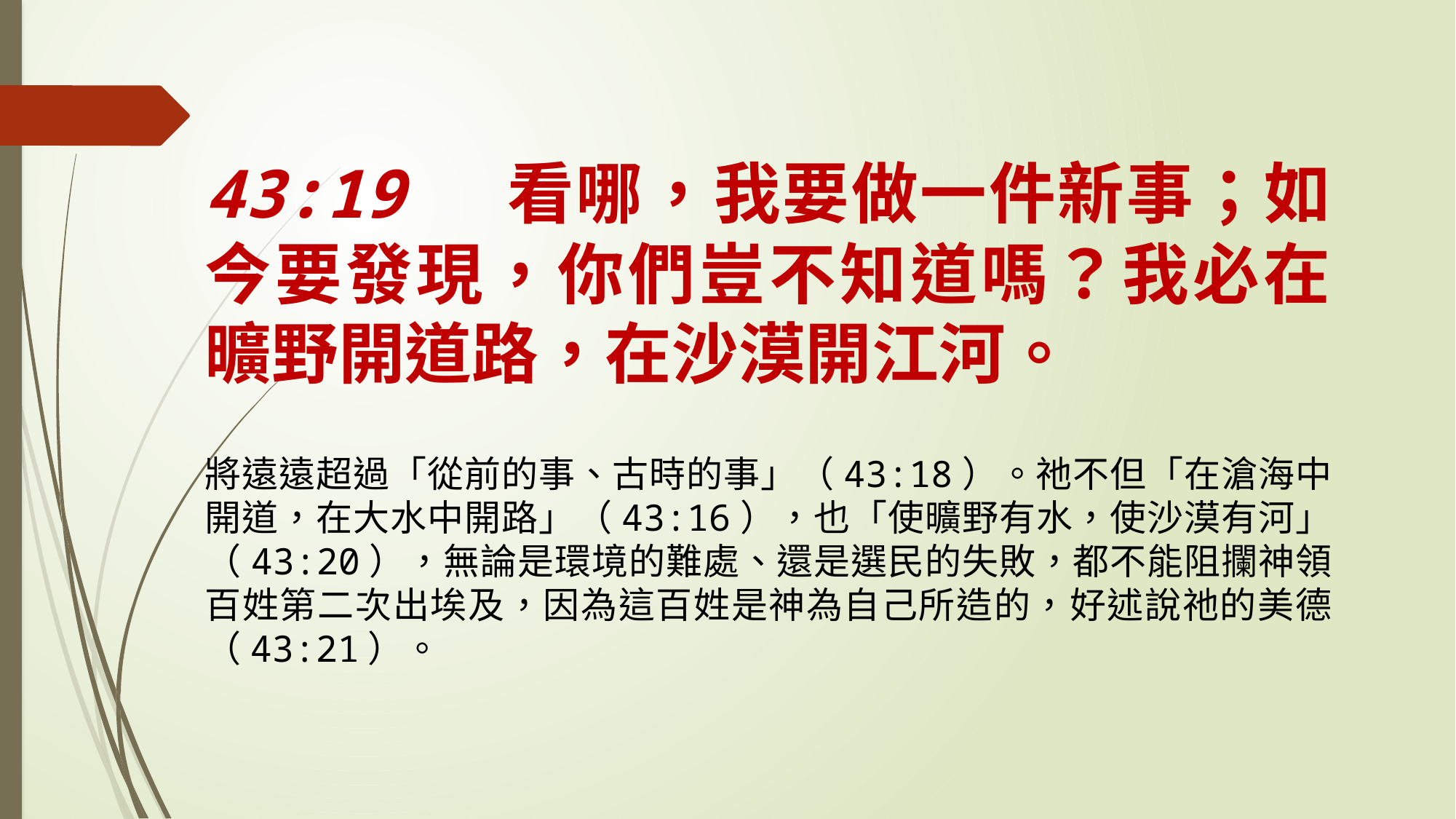

43:19  看哪，我要做一件新事；如今要發現，你們豈不知道嗎？我必在曠野開道路，在沙漠開江河。
將遠遠超過「從前的事、古時的事」（43:18）。祂不但「在滄海中開道，在大水中開路」（43:16），也「使曠野有水，使沙漠有河」（43:20），無論是環境的難處、還是選民的失敗，都不能阻攔神領百姓第二次出埃及，因為這百姓是神為自己所造的，好述說祂的美德（43:21）。